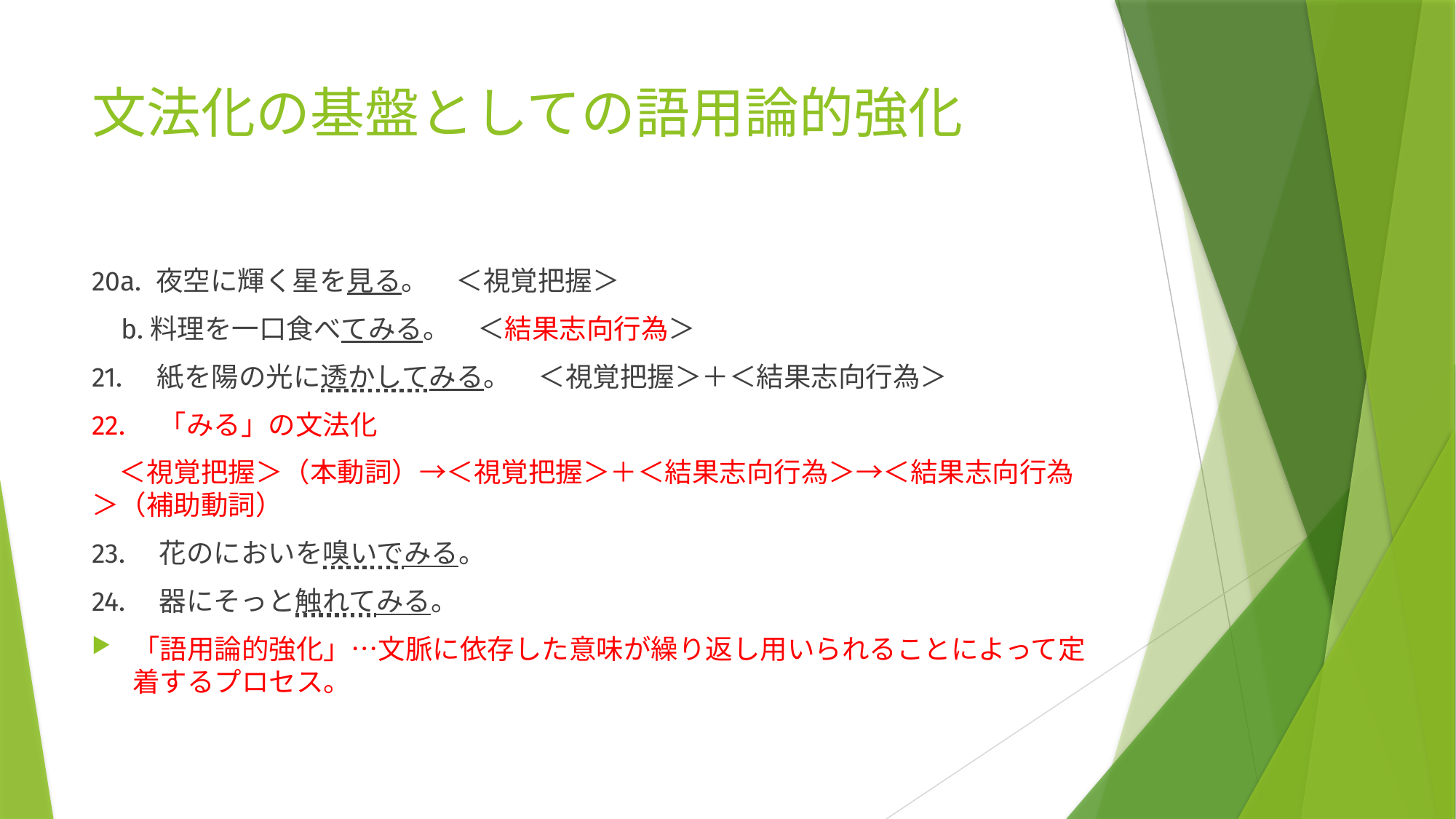

# 文法化の基盤としての語用論的強化
20a. 夜空に輝く星を見る。　＜視覚把握＞
    b.料理を一口食べてみる。　＜結果志向行為＞
21.　紙を陽の光に透かしてみる。　＜視覚把握＞＋＜結果志向行為＞
22.　「みる」の文法化
　＜視覚把握＞（本動詞）→＜視覚把握＞＋＜結果志向行為＞→＜結果志向行為＞（補助動詞）
23.　花のにおいを嗅いでみる。
24.　器にそっと触れてみる。
「語用論的強化」…文脈に依存した意味が繰り返し用いられることによって定着するプロセス。